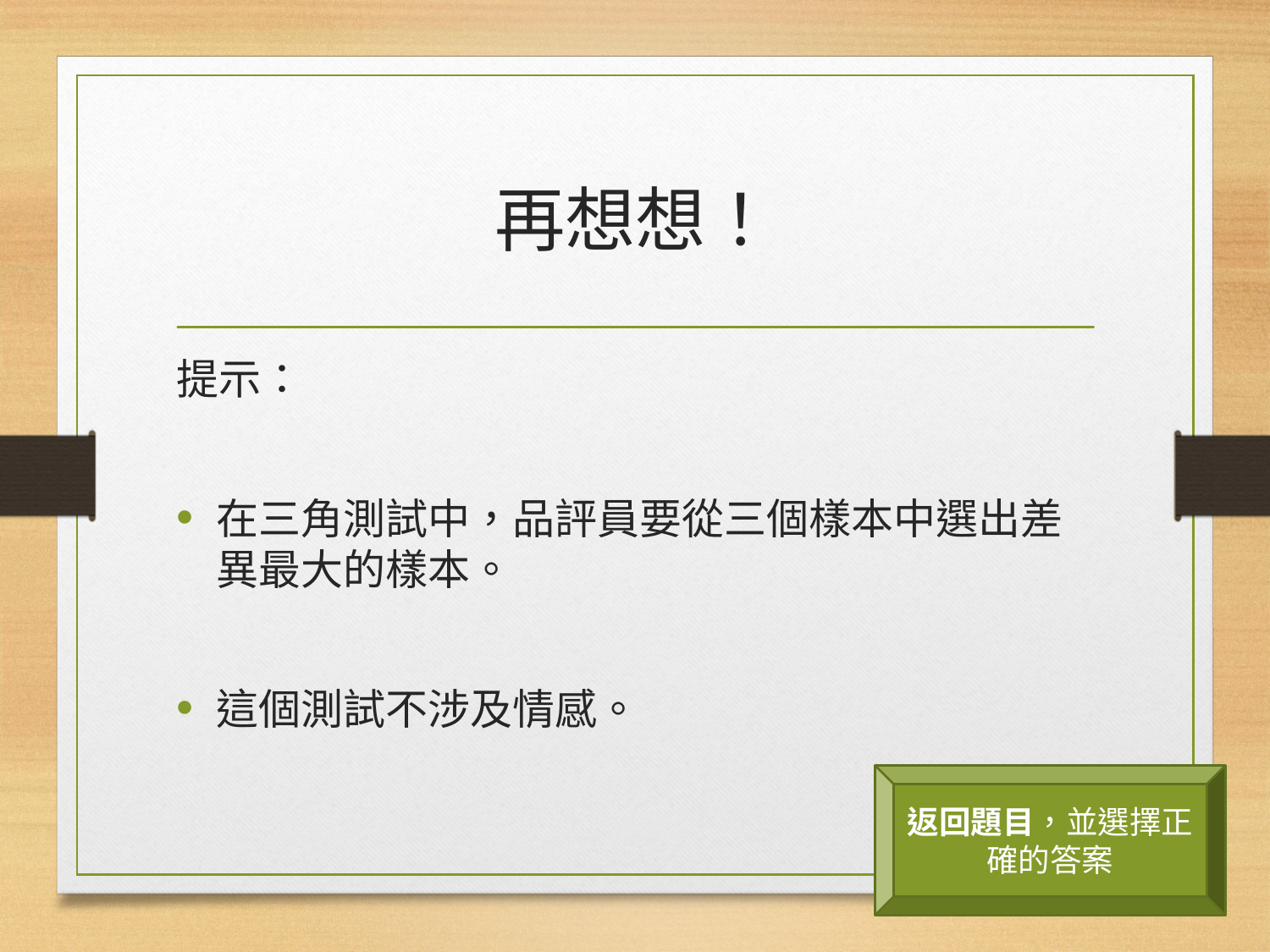

# 再想想！
提示：

在三角測試中，品評員要從三個樣本中選出差異最大的樣本。

這個測試不涉及情感。

返回題目，並選擇正確的答案